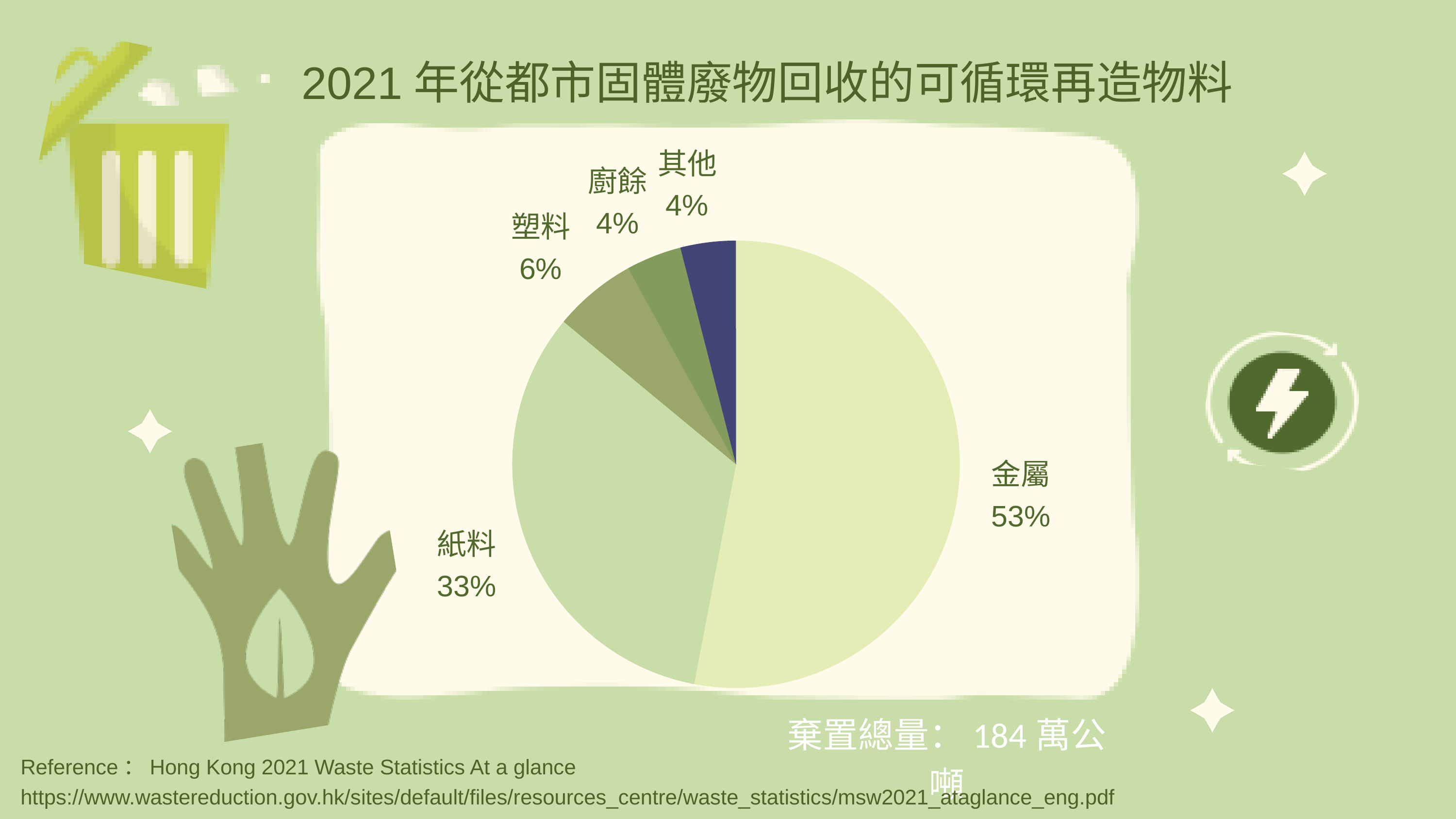

2021年從都市固體廢物回收的可循環再造物料

其他
4%
廚餘
4%
塑料
6%

金屬
53%
紙料
33%

棄置總量：184萬公噸
Reference：Hong Kong 2021 Waste Statistics At a glance
https://www.wastereduction.gov.hk/sites/default/files/resources_centre/waste_statistics/msw2021_ataglance_eng.pdf